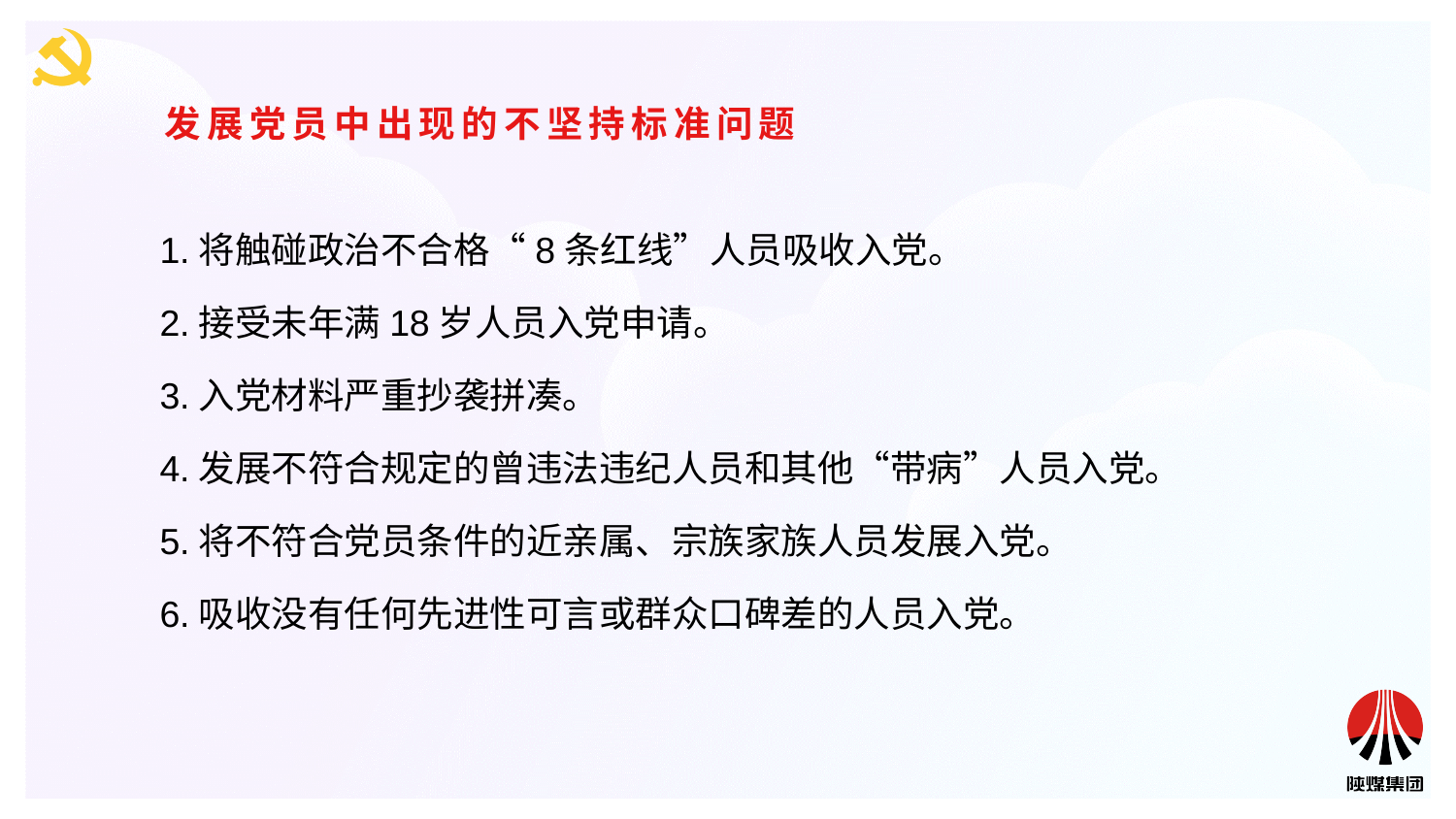

发展党员中出现的不坚持标准问题
1.将触碰政治不合格“8条红线”人员吸收入党。
2.接受未年满18岁人员入党申请。
3.入党材料严重抄袭拼凑。
4.发展不符合规定的曾违法违纪人员和其他“带病”人员入党。
5.将不符合党员条件的近亲属、宗族家族人员发展入党。
6.吸收没有任何先进性可言或群众口碑差的人员入党。